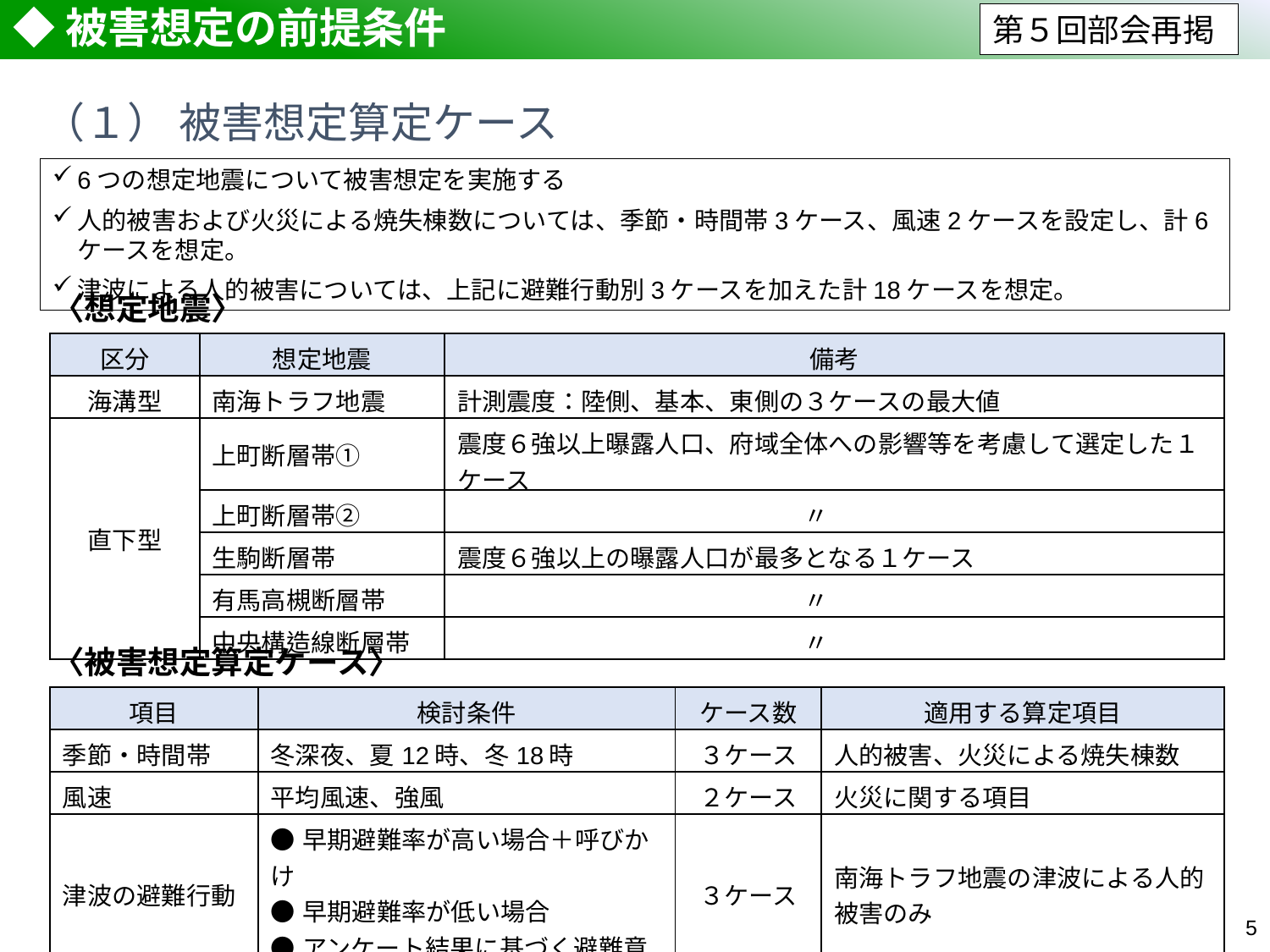

目次
# ◆被害想定の前提条件
第５回部会再掲
（１） 被害想定算定ケース
6つの想定地震について被害想定を実施する
人的被害および火災による焼失棟数については、季節・時間帯3ケース、風速2ケースを設定し、計6ケースを想定。
津波による人的被害については、上記に避難行動別3ケースを加えた計18ケースを想定。
　〈想定地震〉
| 区分 | 想定地震 | 備考 |
| --- | --- | --- |
| 海溝型 | 南海トラフ地震 | 計測震度：陸側、基本、東側の３ケースの最大値 |
| 直下型 | 上町断層帯① | 震度６強以上曝露人口、府域全体への影響等を考慮して選定した１ケース |
|  | 上町断層帯② | 〃 |
|  | 生駒断層帯 | 震度６強以上の曝露人口が最多となる１ケース |
|  | 有馬高槻断層帯 | 〃 |
|  | 中央構造線断層帯 | 〃 |
　〈被害想定算定ケース〉
| 項目 | 検討条件 | ケース数 | 適用する算定項目 |
| --- | --- | --- | --- |
| 季節・時間帯 | 冬深夜、夏12時、冬18時 | ３ケース | 人的被害、火災による焼失棟数 |
| 風速 | 平均風速、強風 | ２ケース | 火災に関する項目 |
| 津波の避難行動 | ●早期避難率が高い場合＋呼びかけ ●早期避難率が低い場合 ●アンケート結果に基づく避難意識 | ３ケース | 南海トラフ地震の津波による人的被害のみ |
5